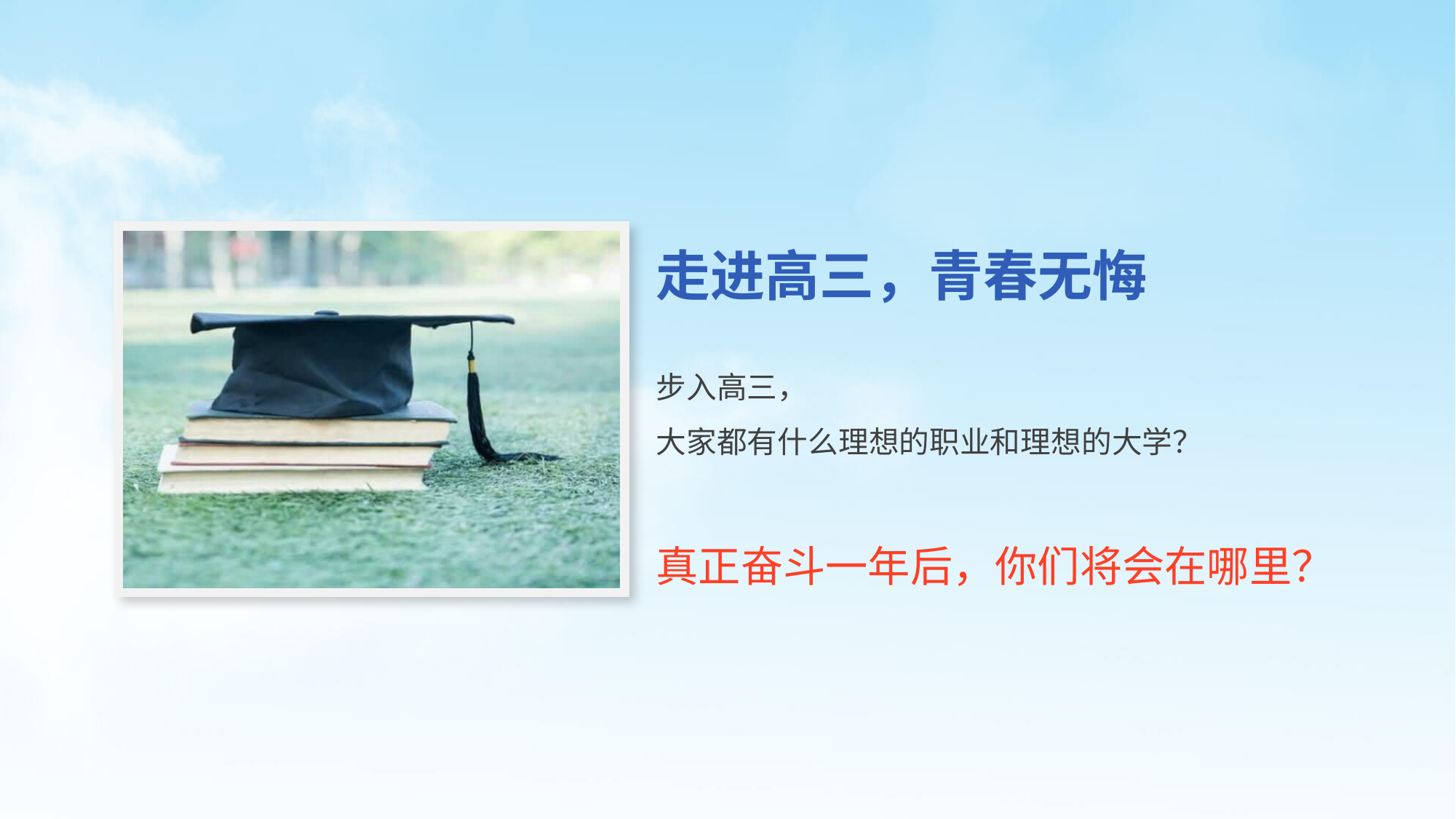

走进高三，青春无悔

步入高三，
大家都有什么理想的职业和理想的大学？

真正奋斗一年后，你们将会在哪里？

PPT下载 http://www.1ppt.com/xiazai/